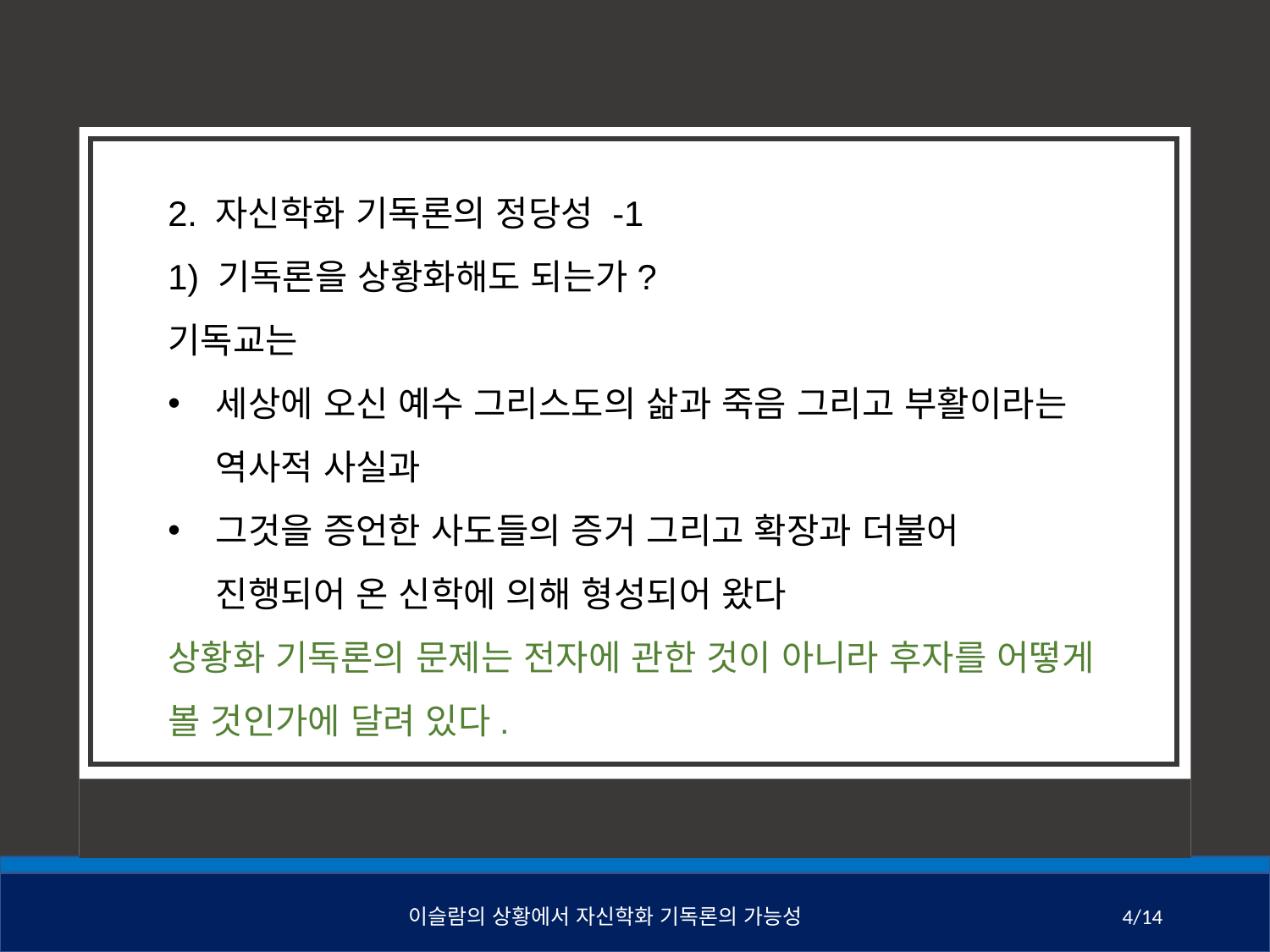

2. 자신학화 기독론의 정당성 -1
1) 기독론을 상황화해도 되는가?
기독교는
세상에 오신 예수 그리스도의 삶과 죽음 그리고 부활이라는 역사적 사실과
그것을 증언한 사도들의 증거 그리고 확장과 더불어 진행되어 온 신학에 의해 형성되어 왔다
상황화 기독론의 문제는 전자에 관한 것이 아니라 후자를 어떻게 볼 것인가에 달려 있다.

이슬람의 상황에서 자신학화 기독론의 가능성
4/14